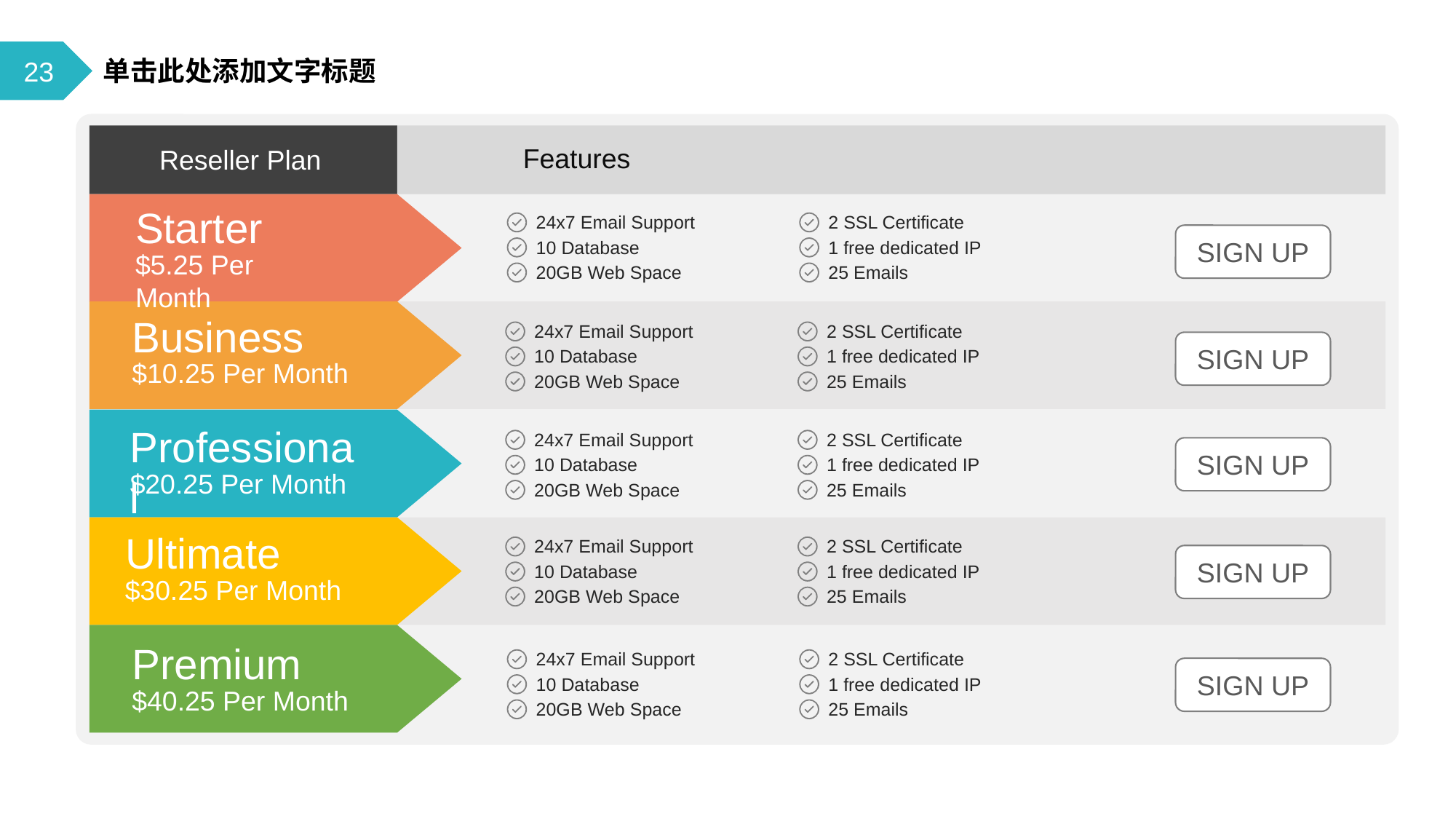

23
单击此处添加文字标题

Features
Reseller Plan

Starter
24x7 Email Support

10 Database

20GB Web Space

2 SSL Certificate

1 free dedicated IP

25 Emails

SIGN UP
$5.25 Per Month

Business
24x7 Email Support

10 Database

20GB Web Space

2 SSL Certificate

1 free dedicated IP

25 Emails

SIGN UP
$10.25 Per Month

Professional
24x7 Email Support

10 Database

20GB Web Space

2 SSL Certificate

1 free dedicated IP

25 Emails

SIGN UP
$20.25 Per Month

Ultimate
24x7 Email Support

10 Database

20GB Web Space

2 SSL Certificate

1 free dedicated IP

25 Emails

SIGN UP
$30.25 Per Month
Premium
24x7 Email Support

2 SSL Certificate

SIGN UP
10 Database

1 free dedicated IP

$40.25 Per Month
20GB Web Space

25 Emails